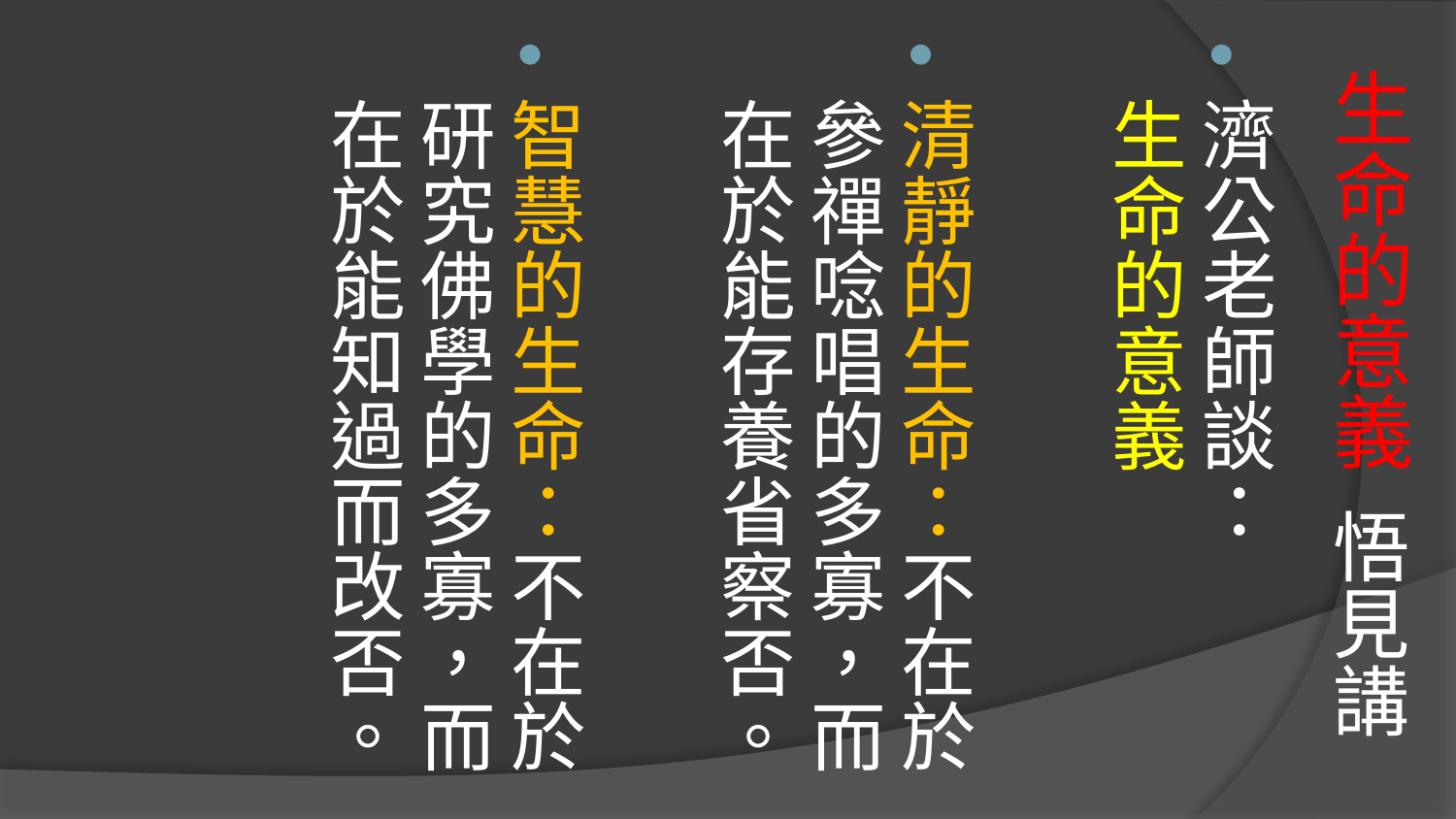

# 生命的意義  悟見講
濟公老師談：              生命的意義

清靜的生命：不在於參禪唸唱的多寡，而在於能存養省察否。

智慧的生命：不在於研究佛學的多寡，而在於能知過而改否。